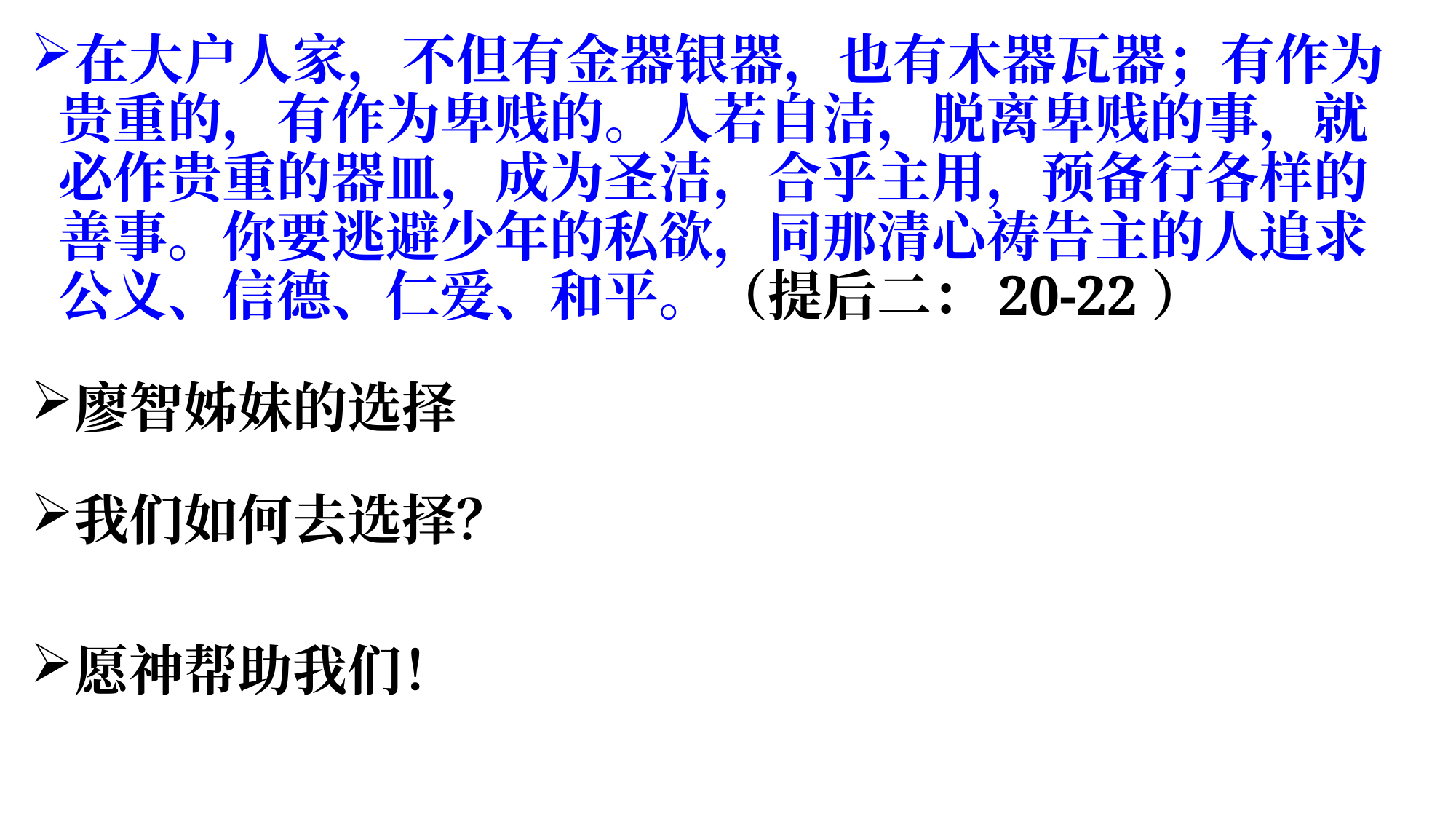

在大户人家，不但有金器银器，也有木器瓦器；有作为贵重的，有作为卑贱的。人若自洁，脱离卑贱的事，就必作贵重的器皿，成为圣洁，合乎主用，预备行各样的善事。你要逃避少年的私欲，同那清心祷告主的人追求公义、信德、仁爱、和平。（提后二：20-22）

廖智姊妹的选择

我们如何去选择？

愿神帮助我们！